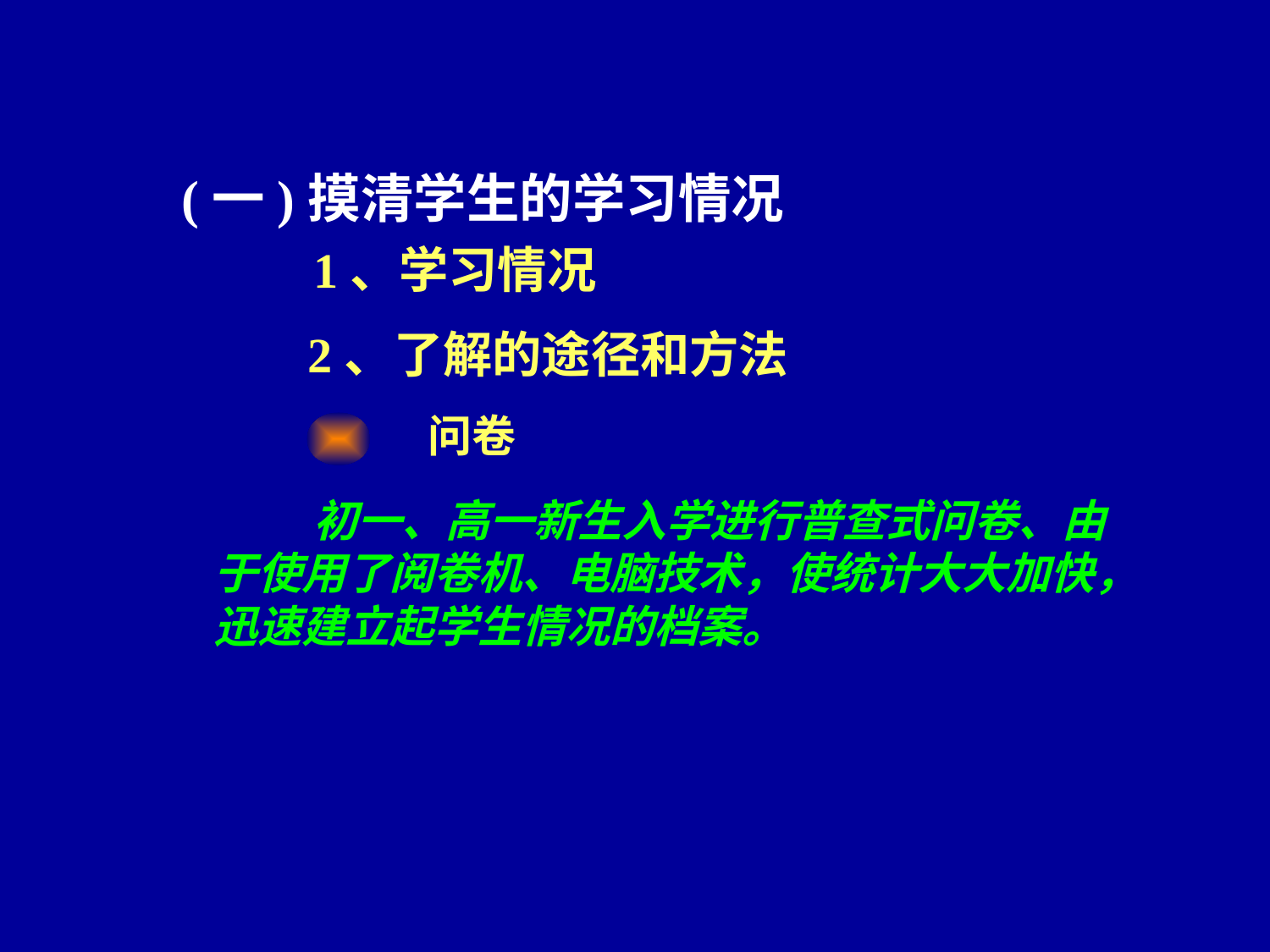

(一)摸清学生的学习情况
 1、学习情况
2、了解的途径和方法
问卷

         初一、高一新生入学进行普查式问卷、由于使用了阅卷机、电脑技术，使统计大大加快，迅速建立起学生情况的档案。